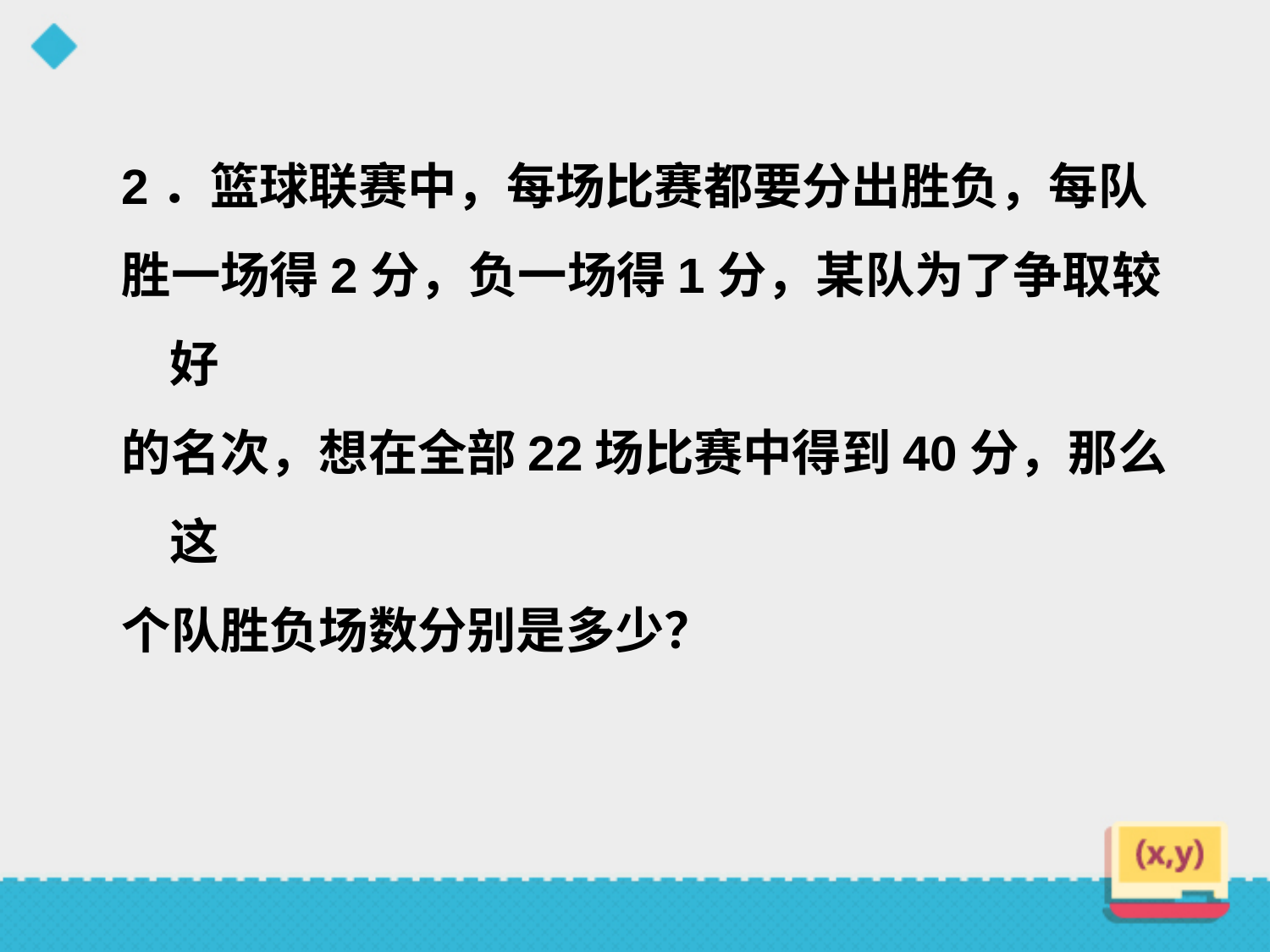

2．篮球联赛中，每场比赛都要分出胜负，每队
胜一场得2分，负一场得1分，某队为了争取较好
的名次，想在全部22场比赛中得到40分，那么这
个队胜负场数分别是多少？